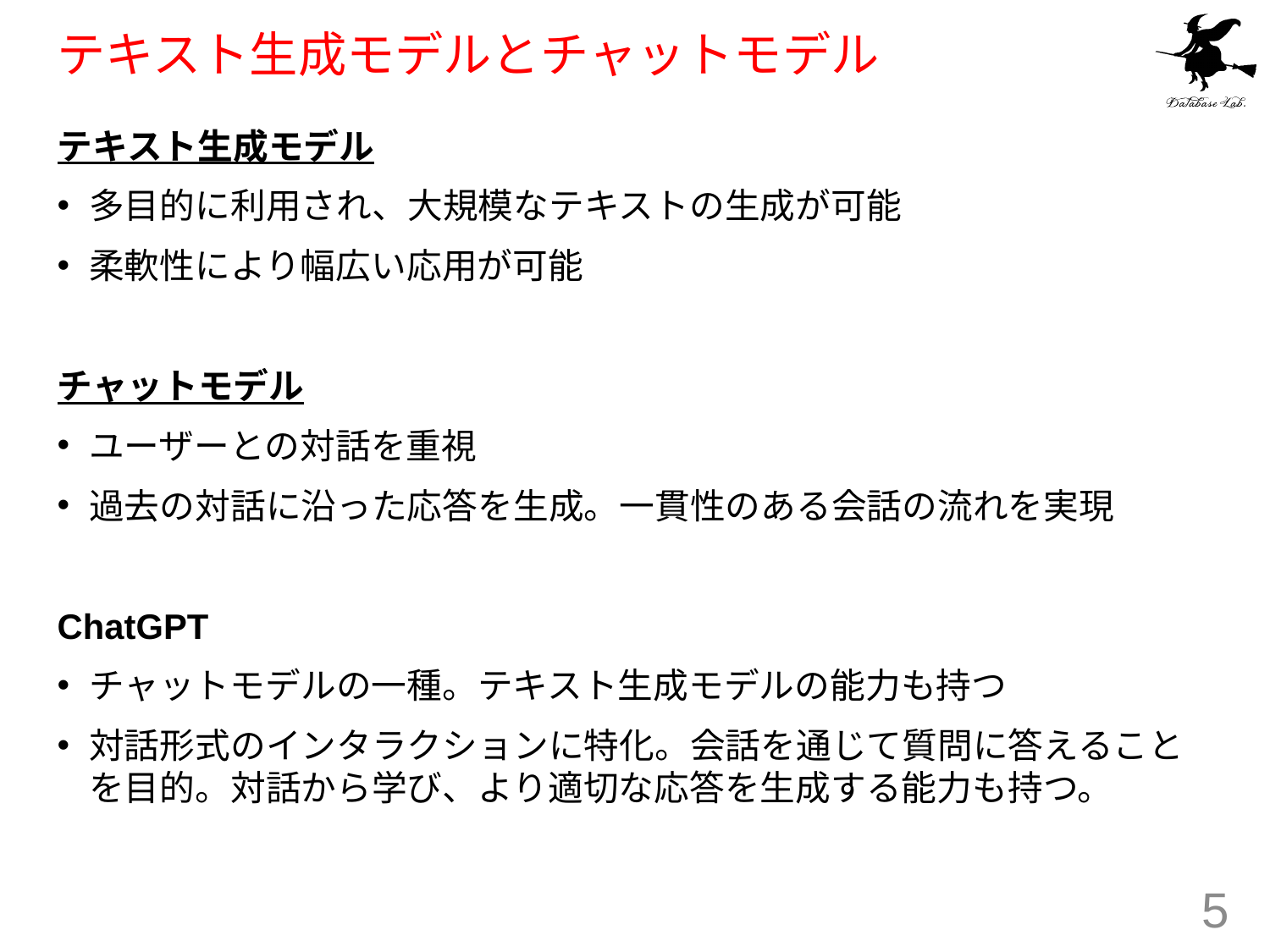

# テキスト生成モデルとチャットモデル
テキスト生成モデル
多目的に利用され、大規模なテキストの生成が可能
柔軟性により幅広い応用が可能

チャットモデル
ユーザーとの対話を重視
過去の対話に沿った応答を生成。一貫性のある会話の流れを実現

ChatGPT
チャットモデルの一種。テキスト生成モデルの能力も持つ
対話形式のインタラクションに特化。会話を通じて質問に答えることを目的。対話から学び、より適切な応答を生成する能力も持つ。
5